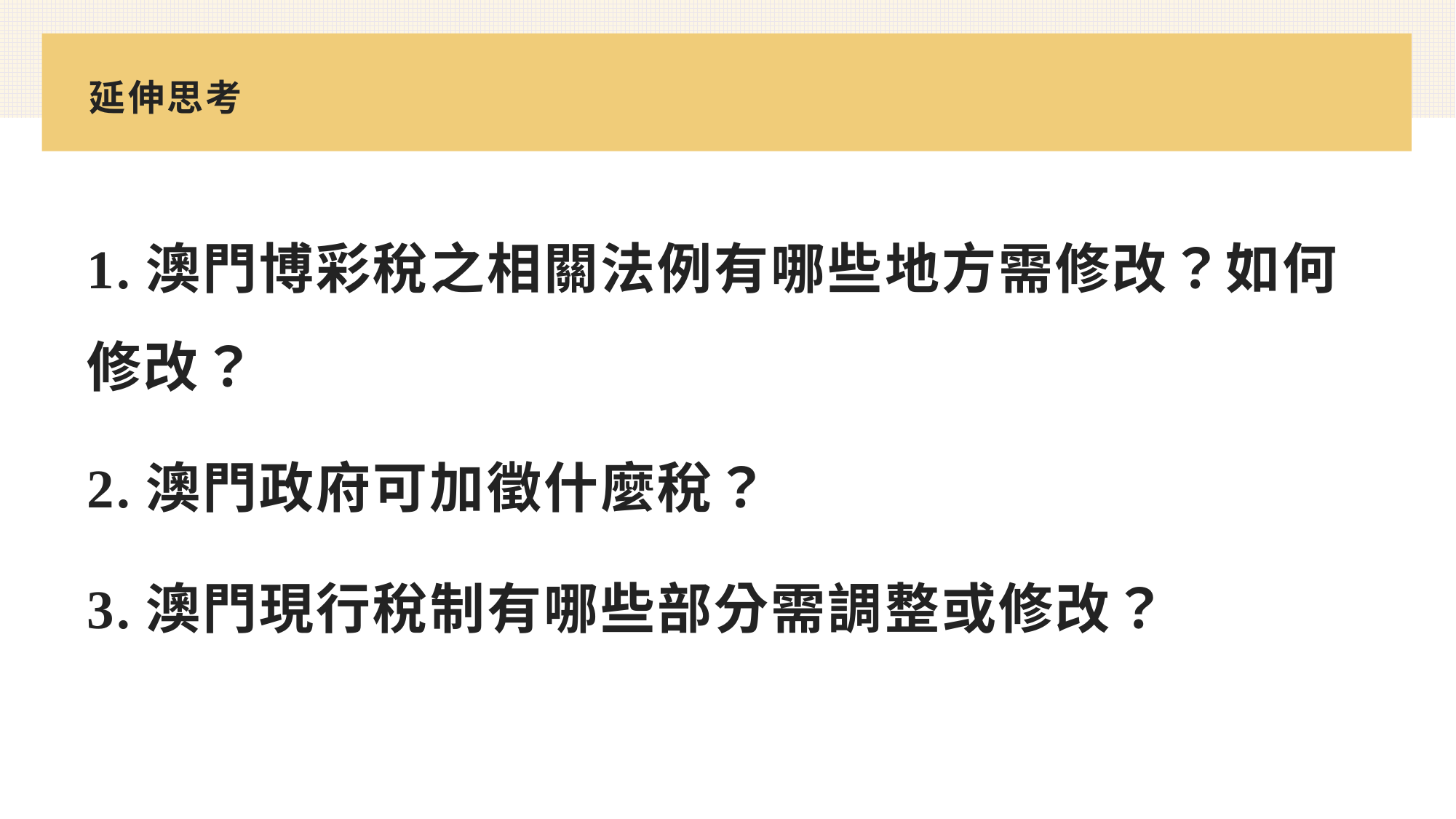

# 延伸思考
1.澳門博彩稅之相關法例有哪些地方需修改？如何修改？
2.澳門政府可加徵什麼稅？
3.澳門現行稅制有哪些部分需調整或修改？